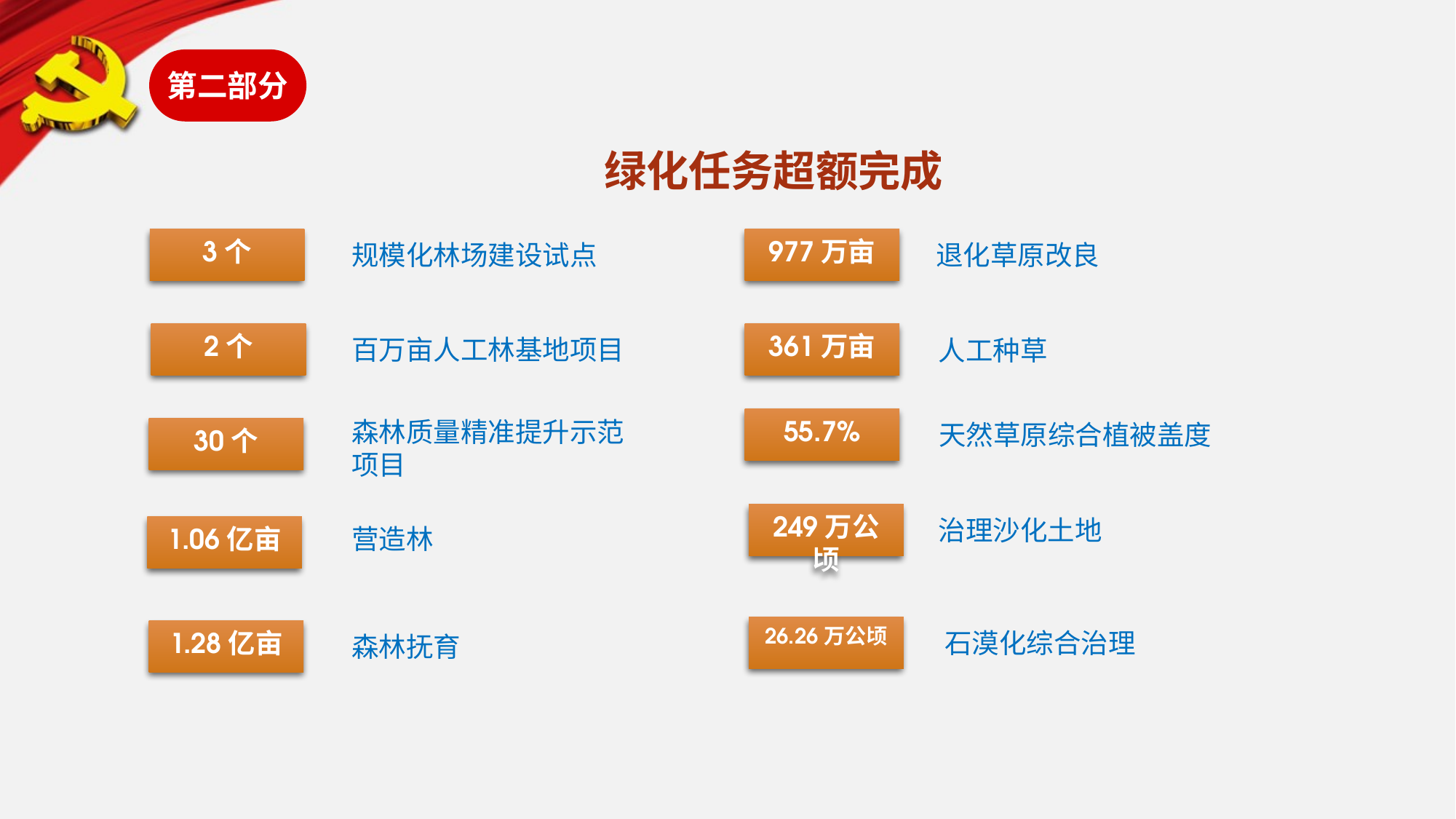

第二部分
绿化任务超额完成
977万亩
3个
规模化林场建设试点
退化草原改良
361万亩
2个
百万亩人工林基地项目
人工种草
55.7%
森林质量精准提升示范项目
天然草原综合植被盖度
30个
249万公顷
治理沙化土地
营造林
1.06亿亩
26.26万公顷
石漠化综合治理
1.28亿亩
森林抚育